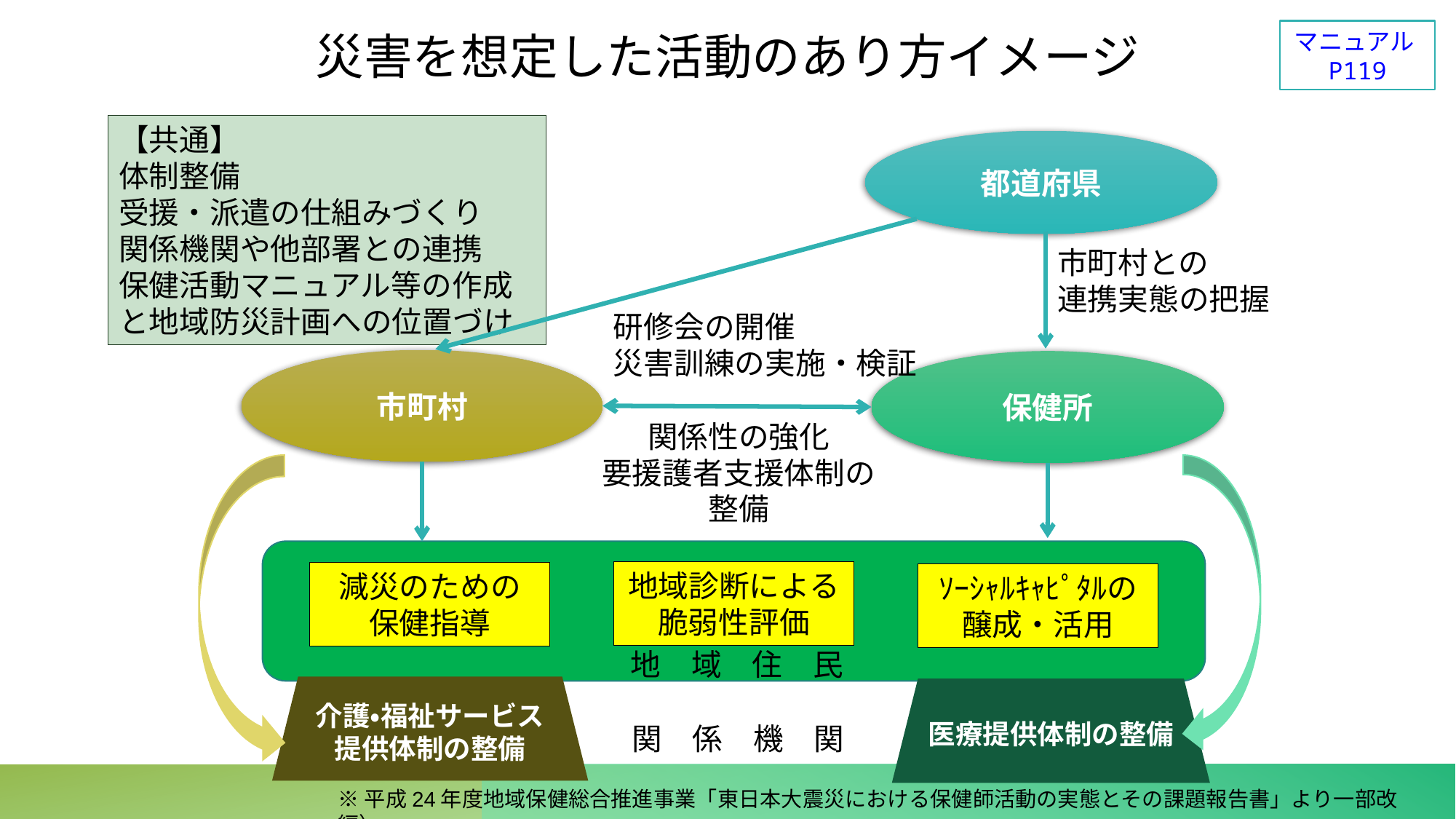

マニュアルP119
災害を想定した活動のあり方イメージ
【共通】
体制整備
受援・派遣の仕組みづくり
関係機関や他部署との連携
保健活動マニュアル等の作成と地域防災計画への位置づけ
都道府県
市町村との
連携実態の把握
研修会の開催
災害訓練の実施・検証
市町村
保健所
関係性の強化
要援護者支援体制の整備

地域診断による
脆弱性評価
減災のための
保健指導
ｿｰｼｬﾙｷｬﾋﾟﾀﾙの醸成・活用
地　域　住　民
介護・福祉サービス
提供体制の整備
医療提供体制の整備
関　係　機　関
※平成24年度地域保健総合推進事業「東日本大震災における保健師活動の実態とその課題報告書」より一部改編）